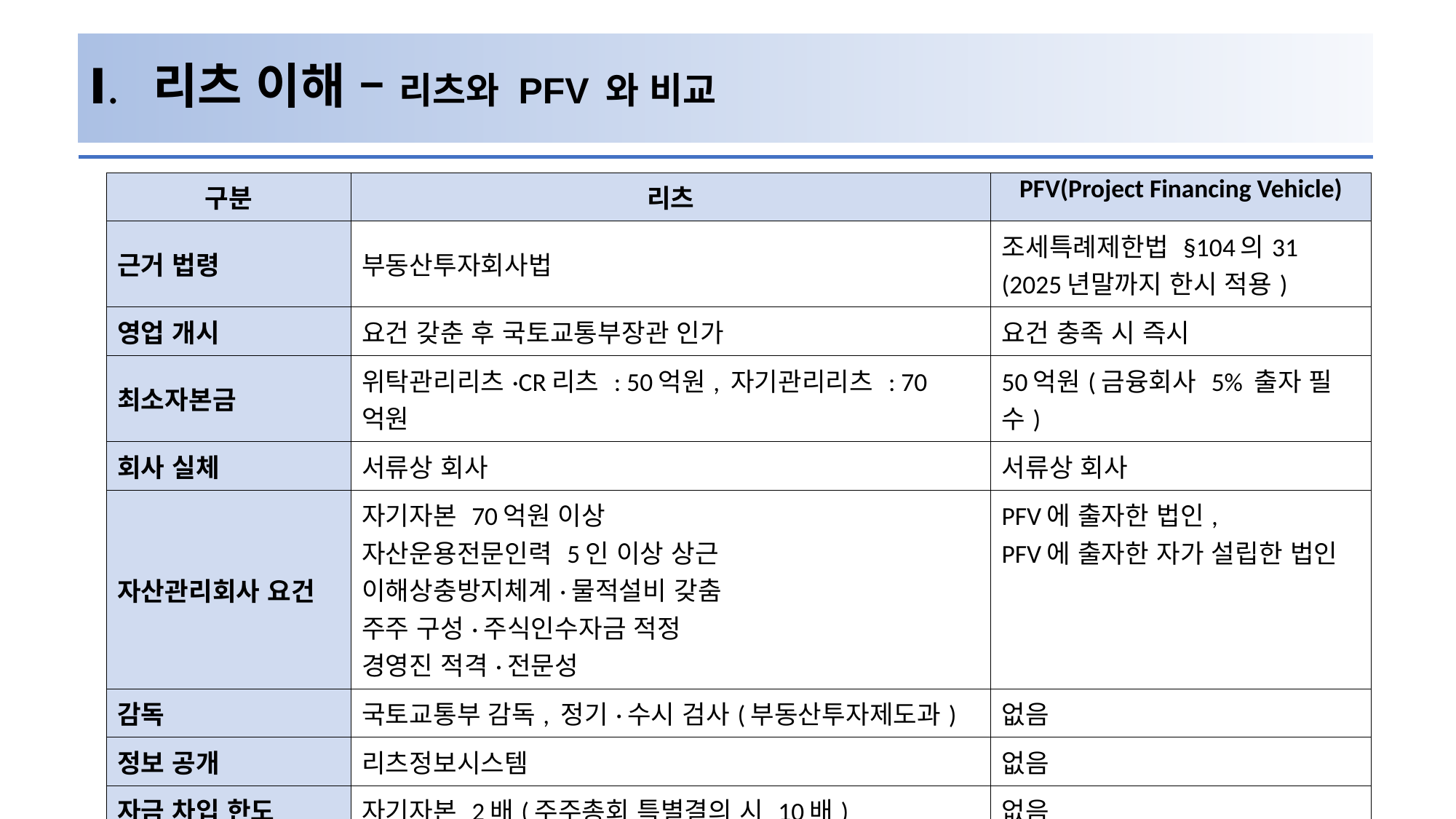

# Ⅰ.  리츠 이해 – 리츠와 PFV 와 비교
| 구분 | 리츠 | PFV(Project Financing Vehicle) |
| --- | --- | --- |
| 근거 법령 | 부동산투자회사법 | 조세특례제한법 §104의31 (2025년말까지 한시 적용) |
| 영업 개시 | 요건 갖춘 후 국토교통부장관 인가 | 요건 충족 시 즉시 |
| 최소자본금 | 위탁관리리츠·CR리츠 : 50억원, 자기관리리츠 : 70억원 | 50억원(금융회사 5% 출자 필수) |
| 회사 실체 | 서류상 회사 | 서류상 회사 |
| 자산관리회사 요건 | 자기자본 70억원 이상 자산운용전문인력 5인 이상 상근 이해상충방지체계·물적설비 갖춤 주주 구성·주식인수자금 적정 경영진 적격·전문성 | PFV에 출자한 법인, PFV에 출자한 자가 설립한 법인 |
| 감독 | 국토교통부 감독, 정기·수시 검사(부동산투자제도과) | 없음 |
| 정보 공개 | 리츠정보시스템 | 없음 |
| 자금 차입 한도 | 자기자본 2배(주주총회 특별결의 시 10배) | 없음 |
| 존속기간 | 영속 또는 한시 | 한시(단, 최소 2년 이상) |
| 자산 운용 방법 | 분양, 임대 | 분양, 임대\* 주로 분양으로 운용 |
22